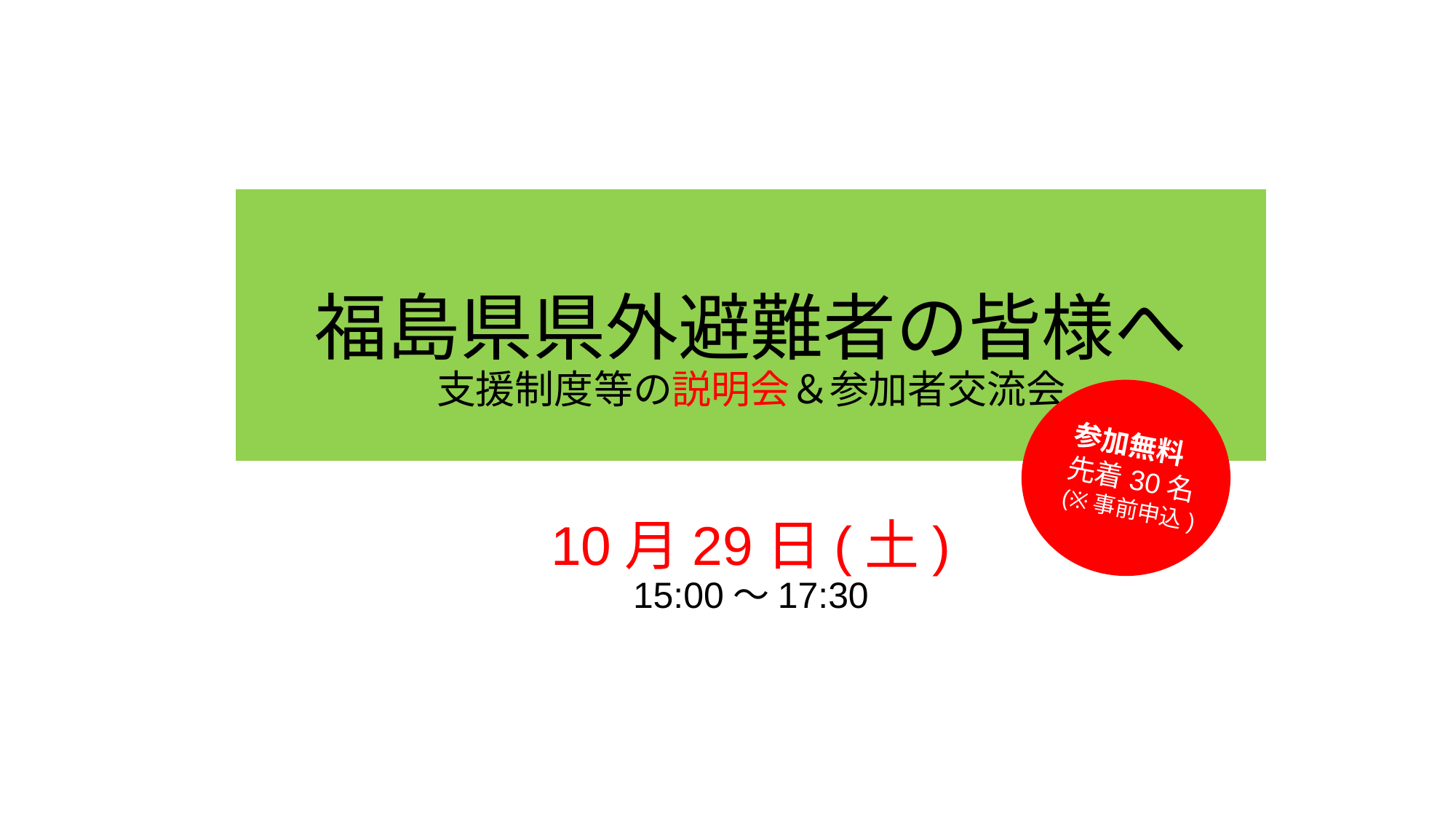

#
福島県県外避難者の皆様へ
支援制度等の説明会＆参加者交流会

参加無料
先着30名
(※事前申込)
10月29日(土)
15:00～17:30